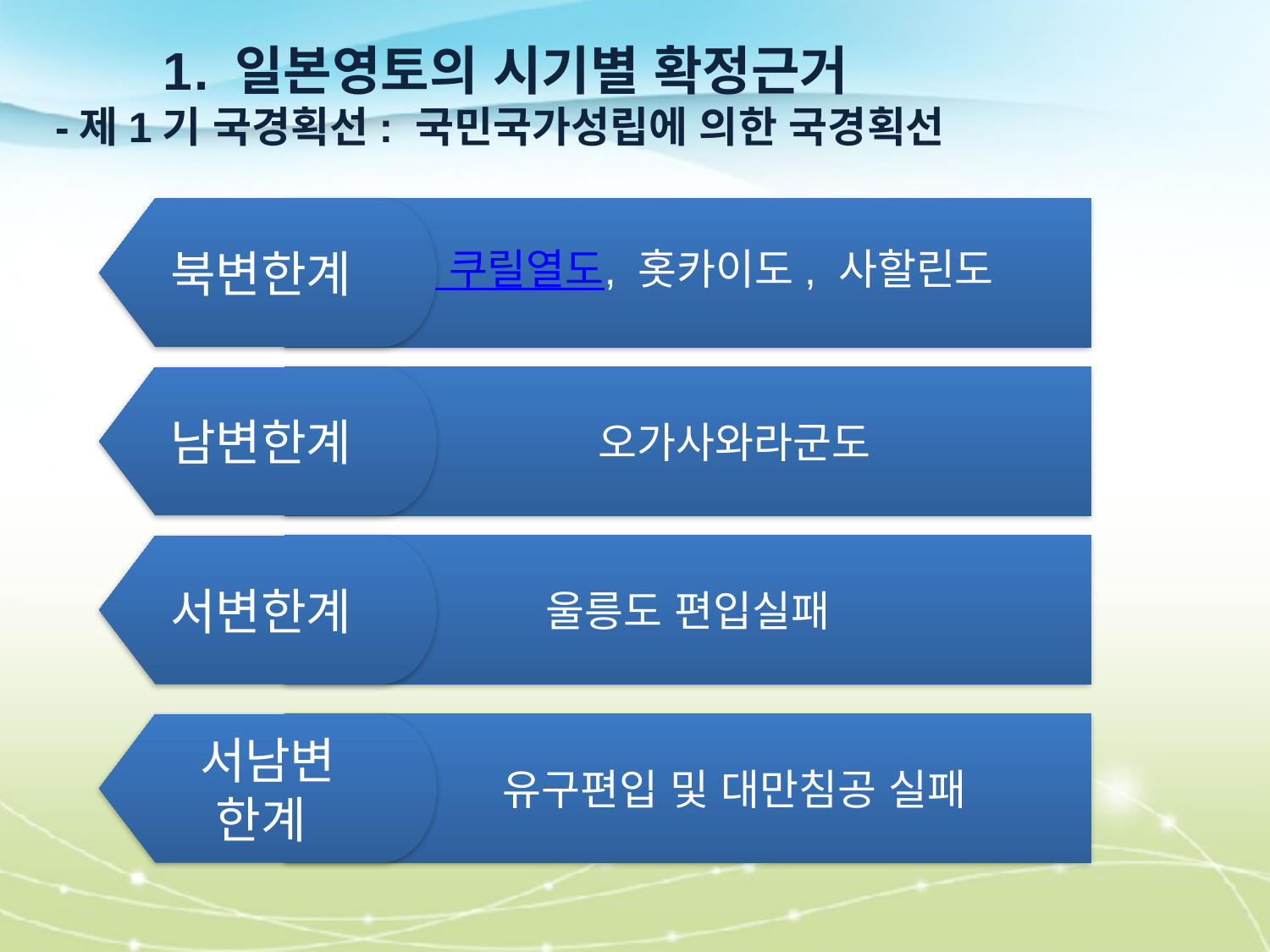

일본영토의 시기별 확정근거
-제1기 국경획선: 국민국가성립에 의한 국경획선
북변한계
       쿠릴열도, 홋카이도, 사할린도
남변한계
       오가사와라군도
서변한계
울릉도 편입실패
서남변
한계
       유구편입 및 대만침공 실패